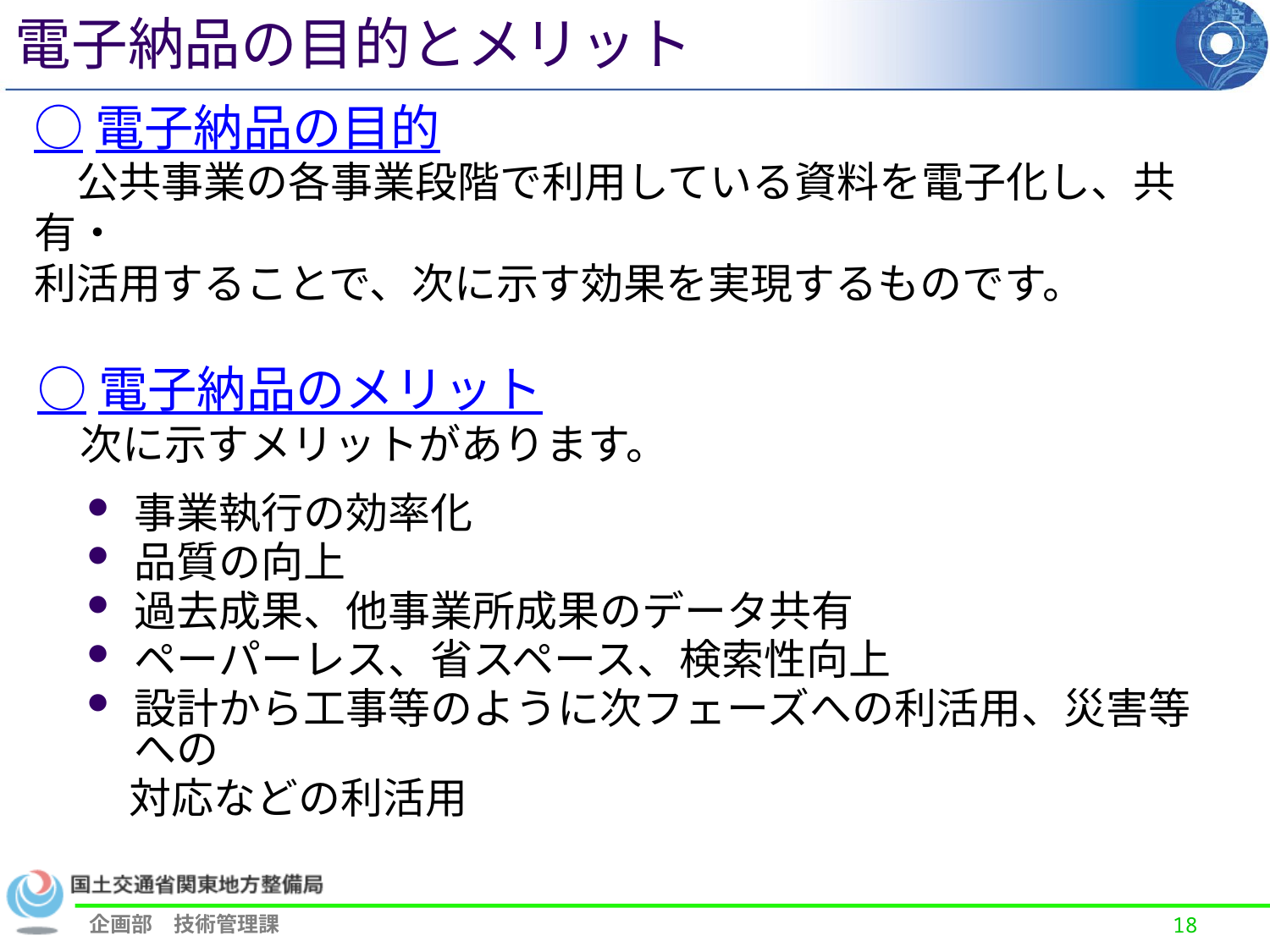

電子納品の目的とメリット
○電子納品の目的
　公共事業の各事業段階で利用している資料を電子化し、共有・
利活用することで、次に示す効果を実現するものです。
○電子納品のメリット
　次に示すメリットがあります。
事業執行の効率化
品質の向上
過去成果、他事業所成果のデータ共有
ペーパーレス、省スペース、検索性向上
設計から工事等のように次フェーズへの利活用、災害等への
　対応などの利活用